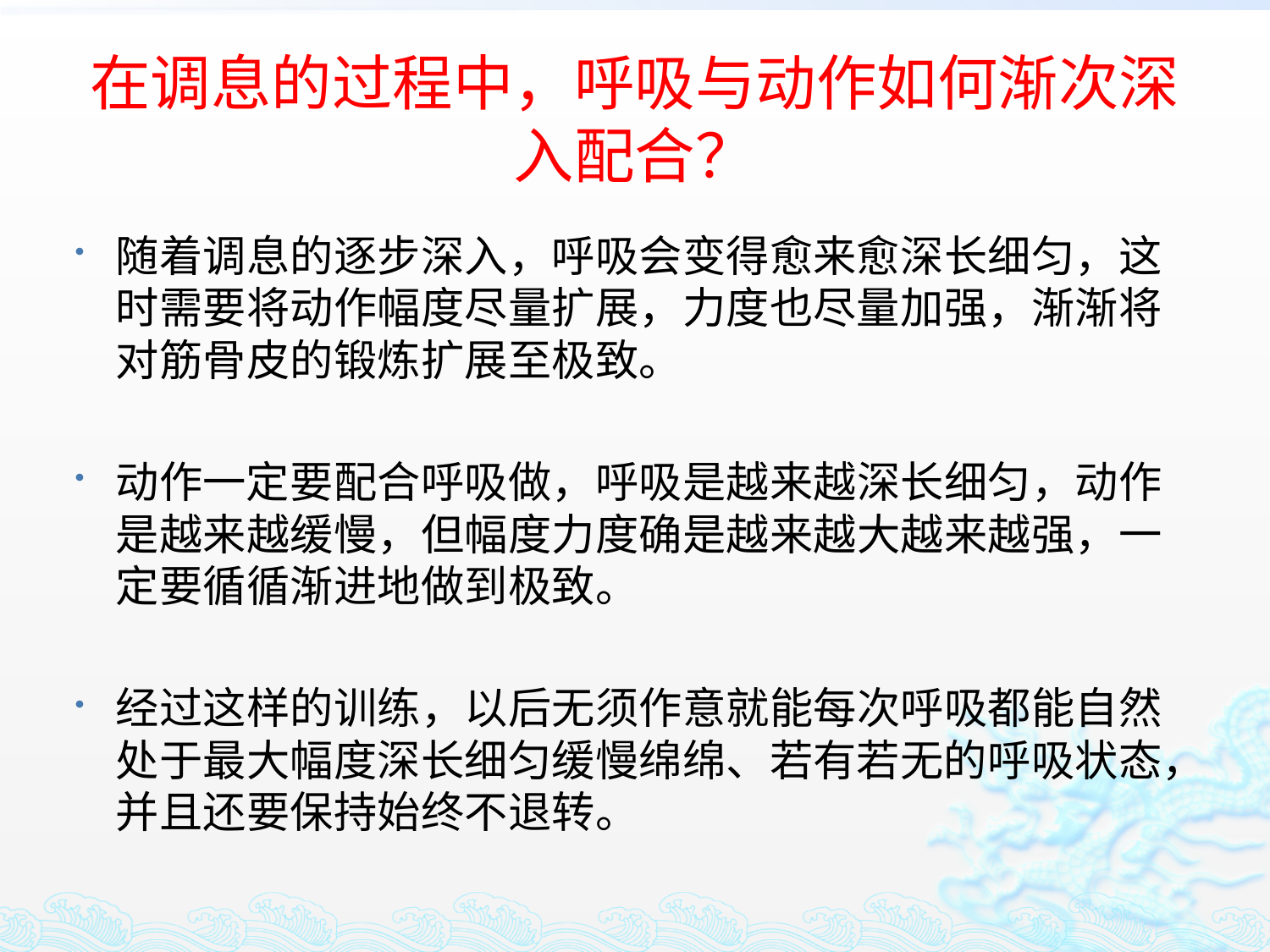

# 在调息的过程中，呼吸与动作如何渐次深入配合？
随着调息的逐步深入，呼吸会变得愈来愈深长细匀，这时需要将动作幅度尽量扩展，力度也尽量加强，渐渐将对筋骨皮的锻炼扩展至极致。

动作一定要配合呼吸做，呼吸是越来越深长细匀，动作是越来越缓慢，但幅度力度确是越来越大越来越强，一定要循循渐进地做到极致。

经过这样的训练，以后无须作意就能每次呼吸都能自然处于最大幅度深长细匀缓慢绵绵、若有若无的呼吸状态，并且还要保持始终不退转。